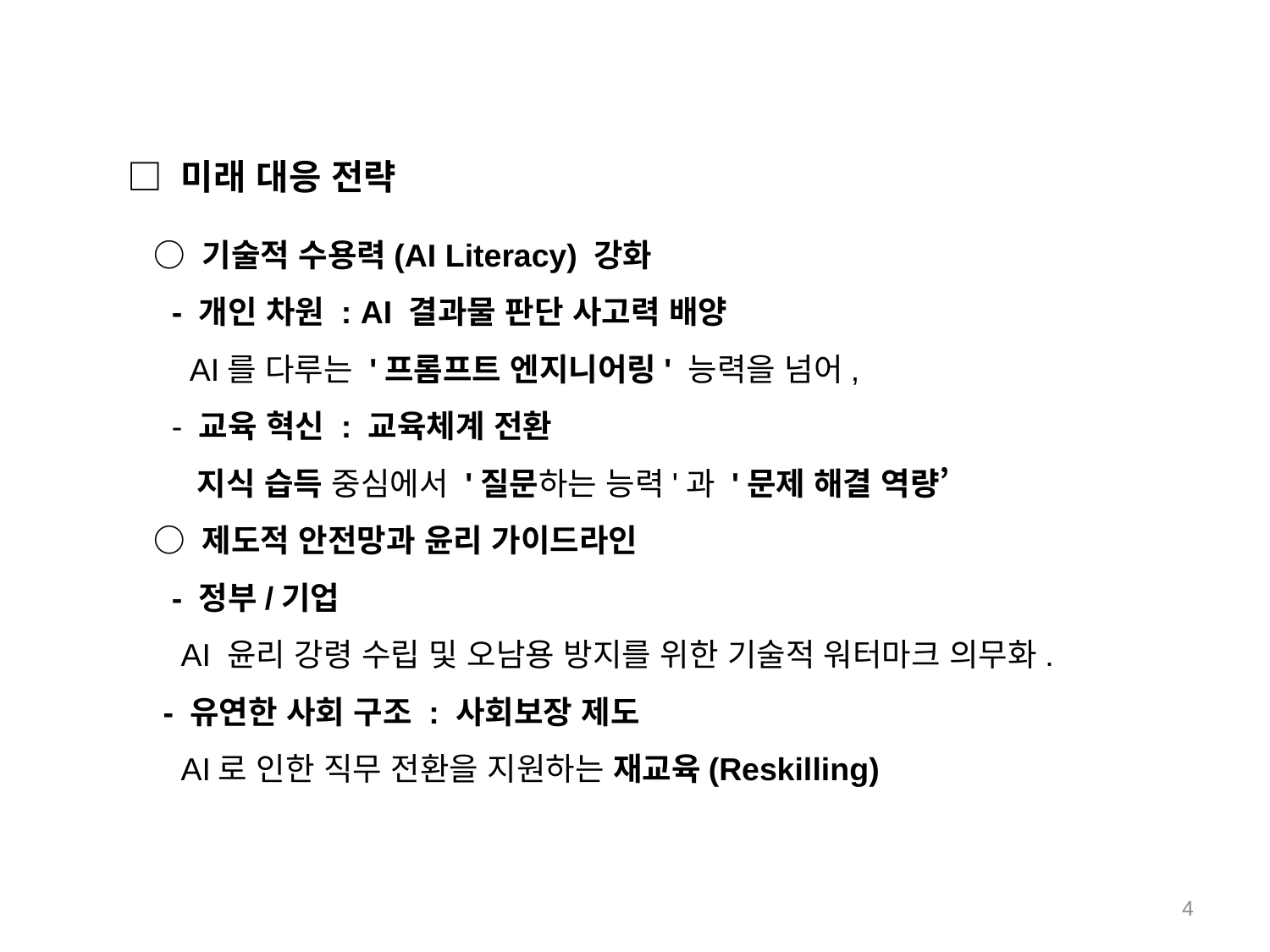

□ 미래 대응 전략
   ○ 기술적 수용력(AI Literacy) 강화
     - 개인 차원 : AI 결과물 판단 사고력 배양
       AI를 다루는 '프롬프트 엔지니어링' 능력을 넘어,
     - 교육 혁신 : 교육체계 전환
       지식 습득 중심에서 '질문하는 능력'과 '문제 해결 역량’
   ○ 제도적 안전망과 윤리 가이드라인
     - 정부/기업
      AI 윤리 강령 수립 및 오남용 방지를 위한 기술적 워터마크 의무화.
    - 유연한 사회 구조 : 사회보장 제도
      AI로 인한 직무 전환을 지원하는 재교육(Reskilling)
4